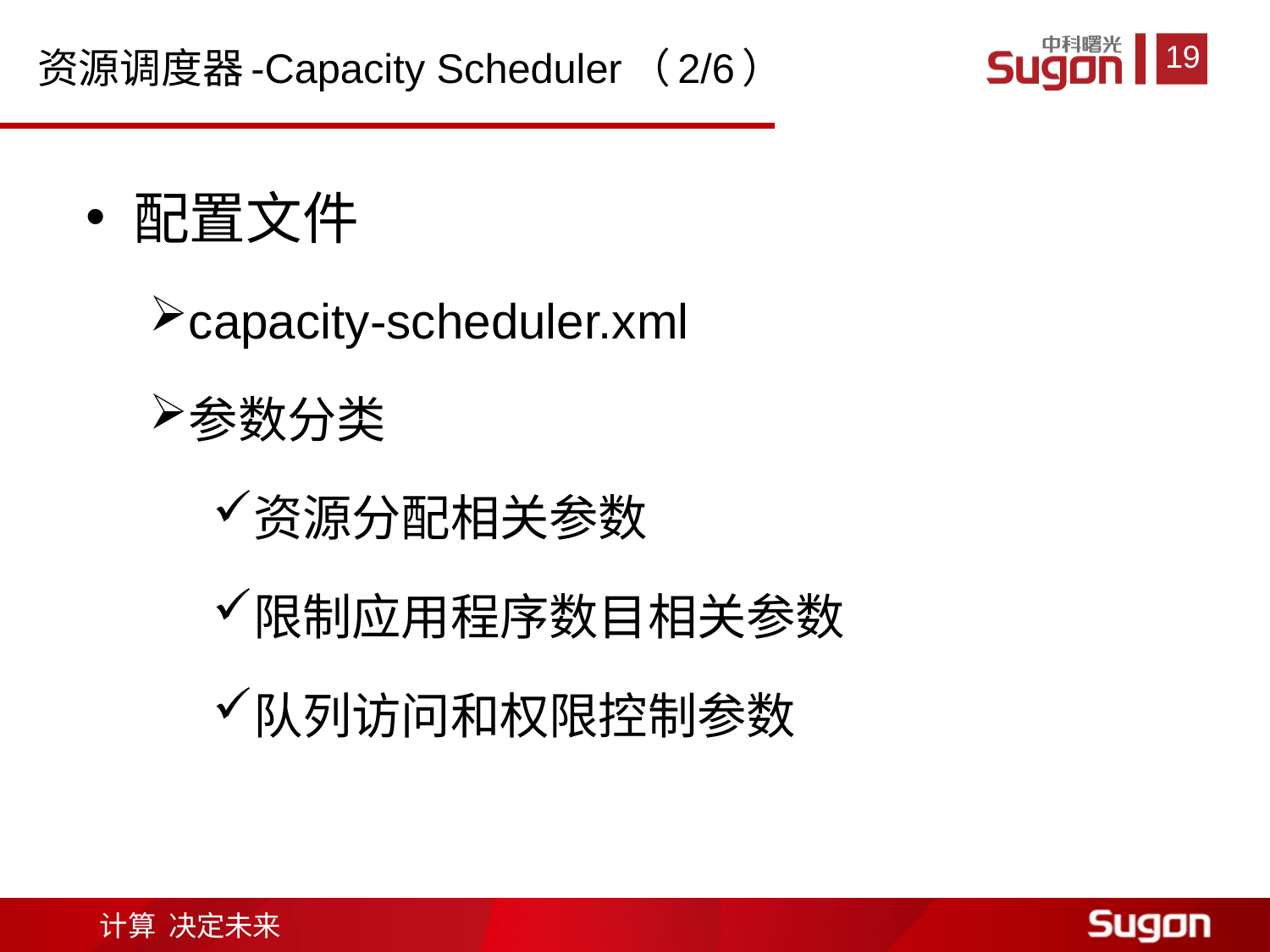

资源调度器-Capacity Scheduler（2/6）
配置文件
capacity-scheduler.xml
参数分类
资源分配相关参数
限制应用程序数目相关参数
队列访问和权限控制参数